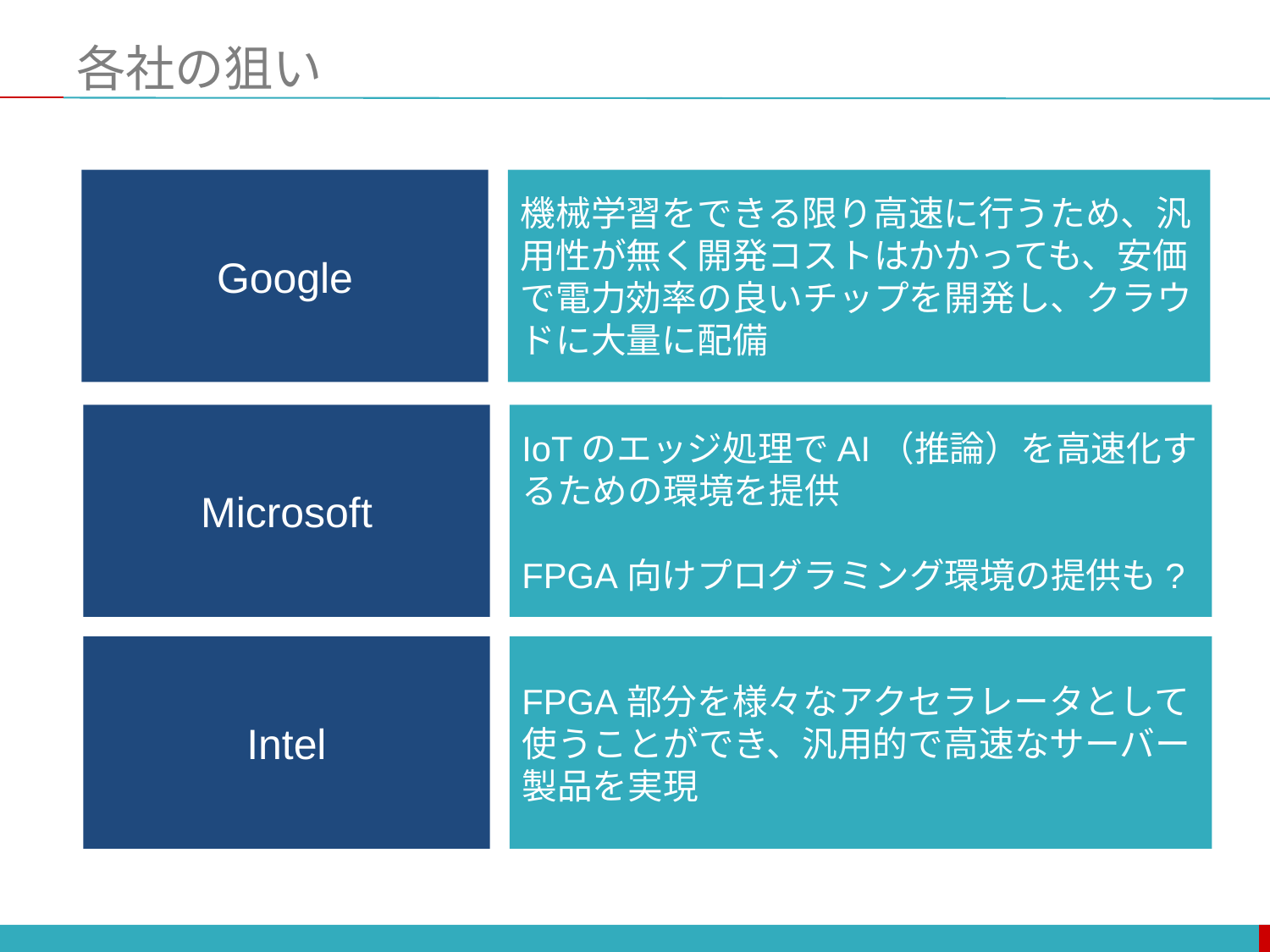

# 各社の狙い
Google
機械学習をできる限り高速に行うため、汎用性が無く開発コストはかかっても、安価で電力効率の良いチップを開発し、クラウドに大量に配備
Microsoft
IoTのエッジ処理でAI（推論）を高速化するための環境を提供

FPGA向けプログラミング環境の提供も?
Intel
FPGA部分を様々なアクセラレータとして使うことができ、汎用的で高速なサーバー製品を実現